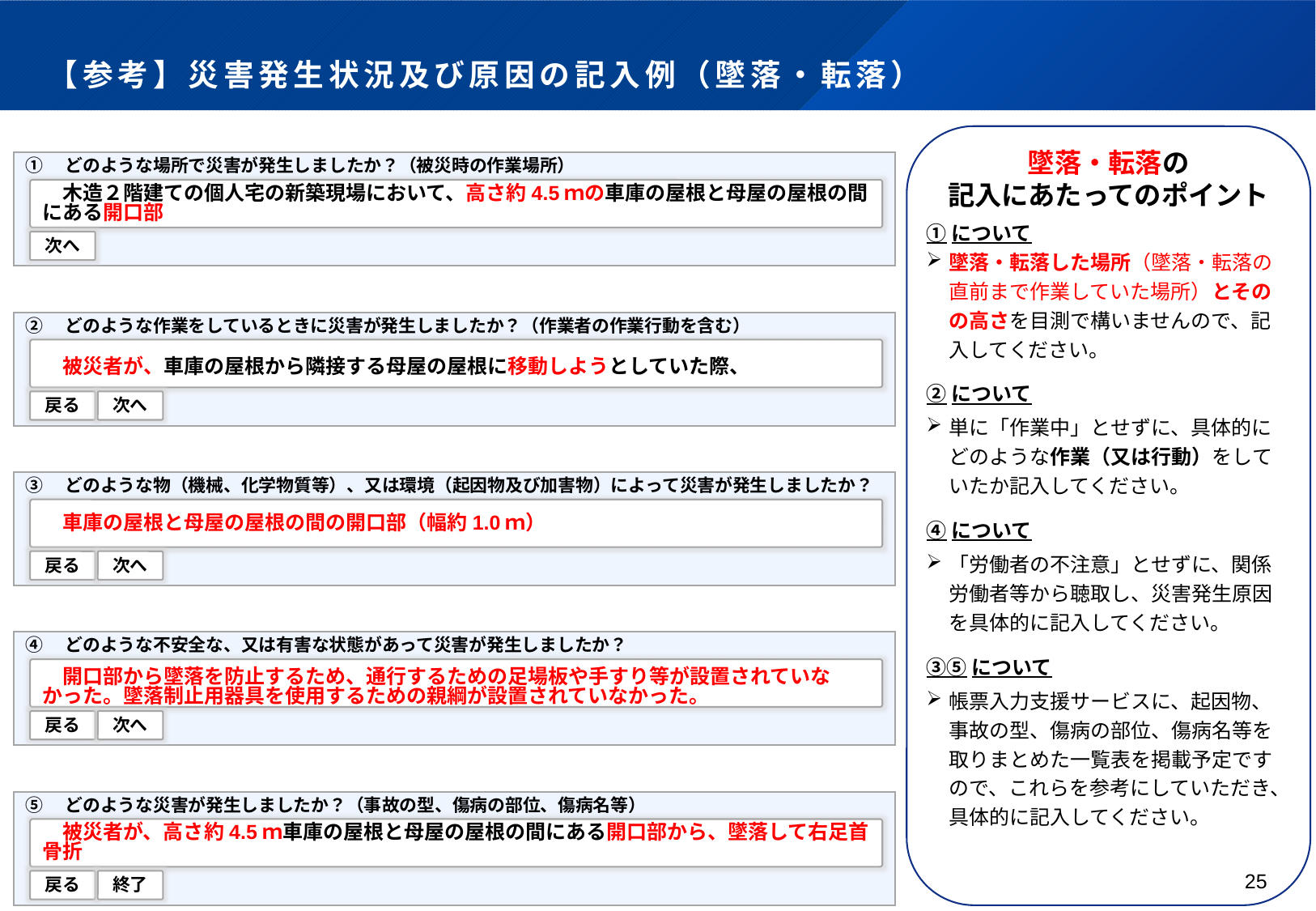

# 【参考】災害発生状況及び原因の記入例（墜落・転落）
墜落・転落の
記入にあたってのポイント
①について
墜落・転落した場所（墜落・転落の直前まで作業していた場所）とそのの高さを目測で構いませんので、記入してください。
②について
単に「作業中」とせずに、具体的にどのような作業（又は行動）をしていたか記入してください。
④について
「労働者の不注意」とせずに、関係労働者等から聴取し、災害発生原因を具体的に記入してください。
③⑤について
帳票入力支援サービスに、起因物、事故の型、傷病の部位、傷病名等を取りまとめた一覧表を掲載予定ですので、これらを参考にしていただき、具体的に記入してください。

①　どのような場所で災害が発生しましたか？（被災時の作業場所）
　木造２階建ての個人宅の新築現場において、高さ約4.5ｍの車庫の屋根と母屋の屋根の間にある開口部
次へ
②　どのような作業をしているときに災害が発生しましたか？（作業者の作業行動を含む）
　被災者が、車庫の屋根から隣接する母屋の屋根に移動しようとしていた際、
戻る
次へ
③　どのような物（機械、化学物質等）、又は環境（起因物及び加害物）によって災害が発生しましたか？
　車庫の屋根と母屋の屋根の間の開口部（幅約1.0ｍ）
戻る
次へ
④　どのような不安全な、又は有害な状態があって災害が発生しましたか？
　開口部から墜落を防止するため、通行するための足場板や手すり等が設置されていなかった。墜落制止用器具を使用するための親綱が設置されていなかった。
戻る
次へ
⑤　どのような災害が発生しましたか？（事故の型、傷病の部位、傷病名等）
　被災者が、高さ約4.5ｍ車庫の屋根と母屋の屋根の間にある開口部から、墜落して右足首骨折
戻る
終了
25